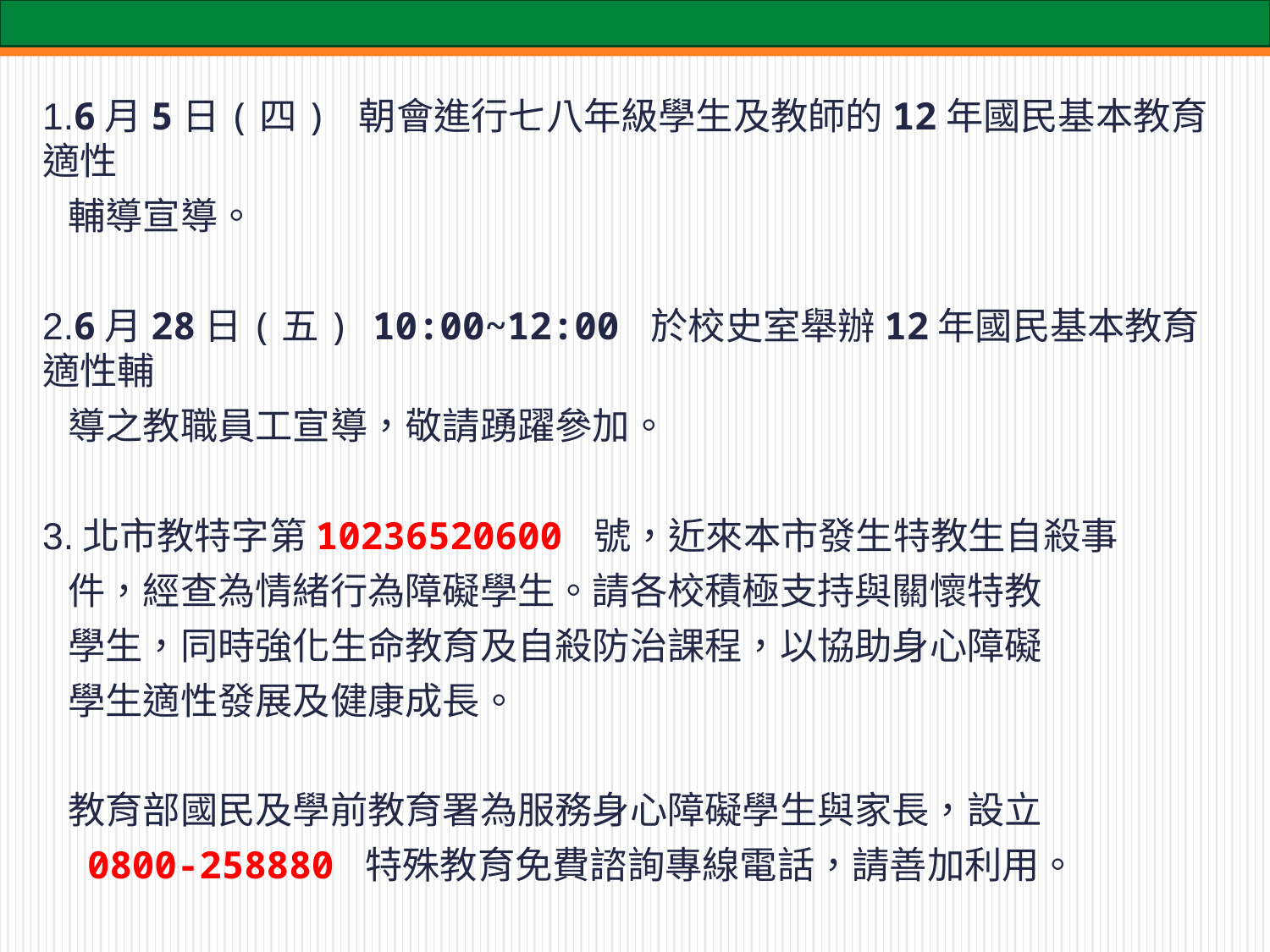

1.6月5日(四) 朝會進行七八年級學生及教師的12年國民基本教育適性
  輔導宣導。

2.6月28日(五) 10:00~12:00 於校史室舉辦12年國民基本教育適性輔
  導之教職員工宣導，敬請踴躍參加。

3.北市教特字第10236520600 號，近來本市發生特教生自殺事
  件，經查為情緒行為障礙學生。請各校積極支持與關懷特教
  學生，同時強化生命教育及自殺防治課程，以協助身心障礙
  學生適性發展及健康成長。

  教育部國民及學前教育署為服務身心障礙學生與家長，設立
  0800-258880 特殊教育免費諮詢專線電話，請善加利用。